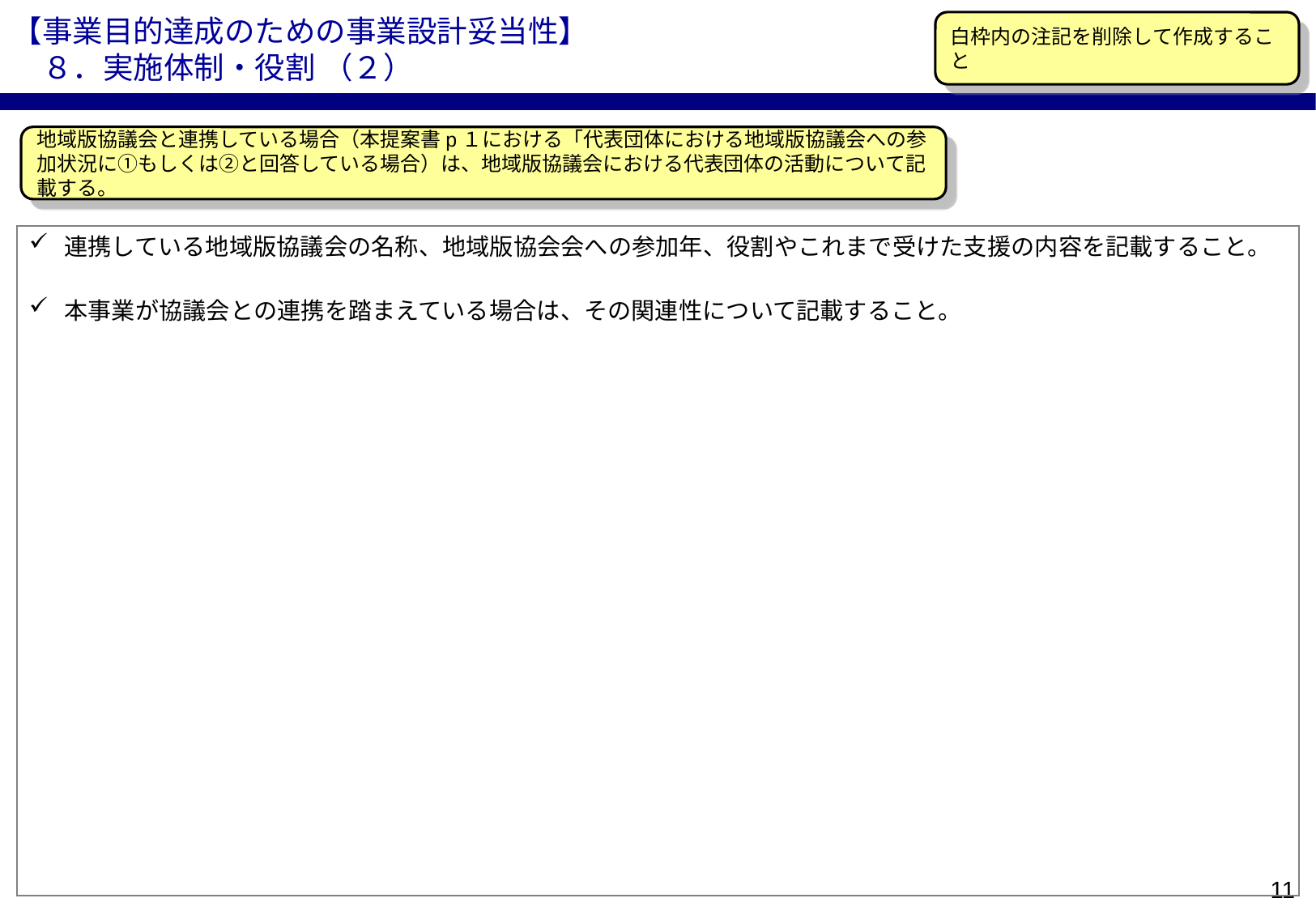

【事業目的達成のための事業設計妥当性】
　８．実施体制・役割 （２）
白枠内の注記を削除して作成すること
地域版協議会と連携している場合（本提案書p１における「代表団体における地域版協議会への参加状況に①もしくは②と回答している場合）は、地域版協議会における代表団体の活動について記載する。
連携している地域版協議会の名称、地域版協会会への参加年、役割やこれまで受けた支援の内容を記載すること。
本事業が協議会との連携を踏まえている場合は、その関連性について記載すること。